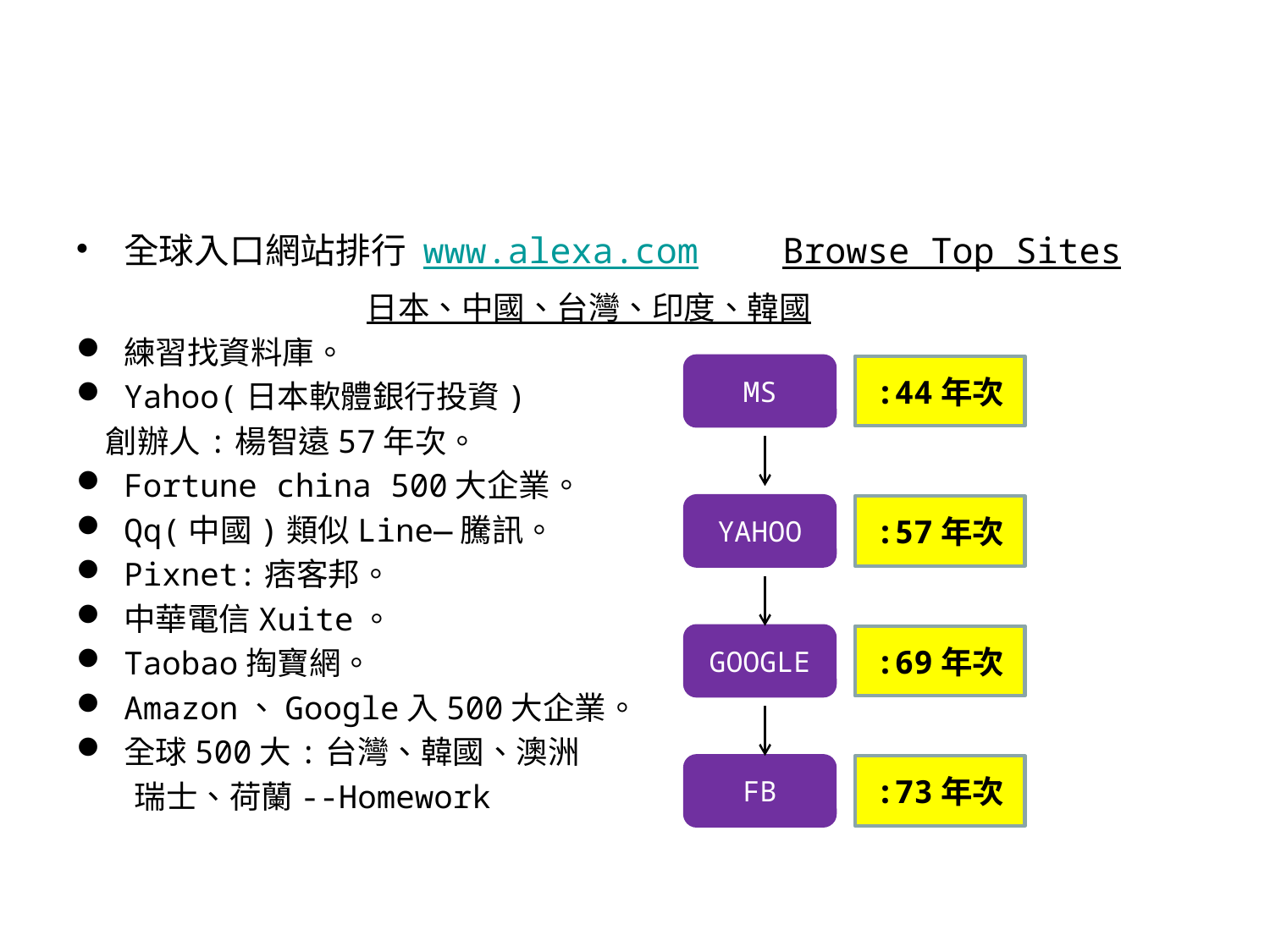

#
全球入口網站排行 www.alexa.com    Browse Top Sites
                                    日本、中國、台灣、印度、韓國
練習找資料庫。
Yahoo(日本軟體銀行投資)
   創辦人:楊智遠57年次。
Fortune china 500大企業。
Qq(中國)類似Line—騰訊。
Pixnet:痞客邦。
中華電信Xuite。
Taobao掏寶網。
Amazon、Google入500大企業。
全球500大:台灣、韓國、澳洲
       瑞士、荷蘭--Homework
MS
:44年次
YAHOO
:57年次
GOOGLE
:69年次
FB
:73年次